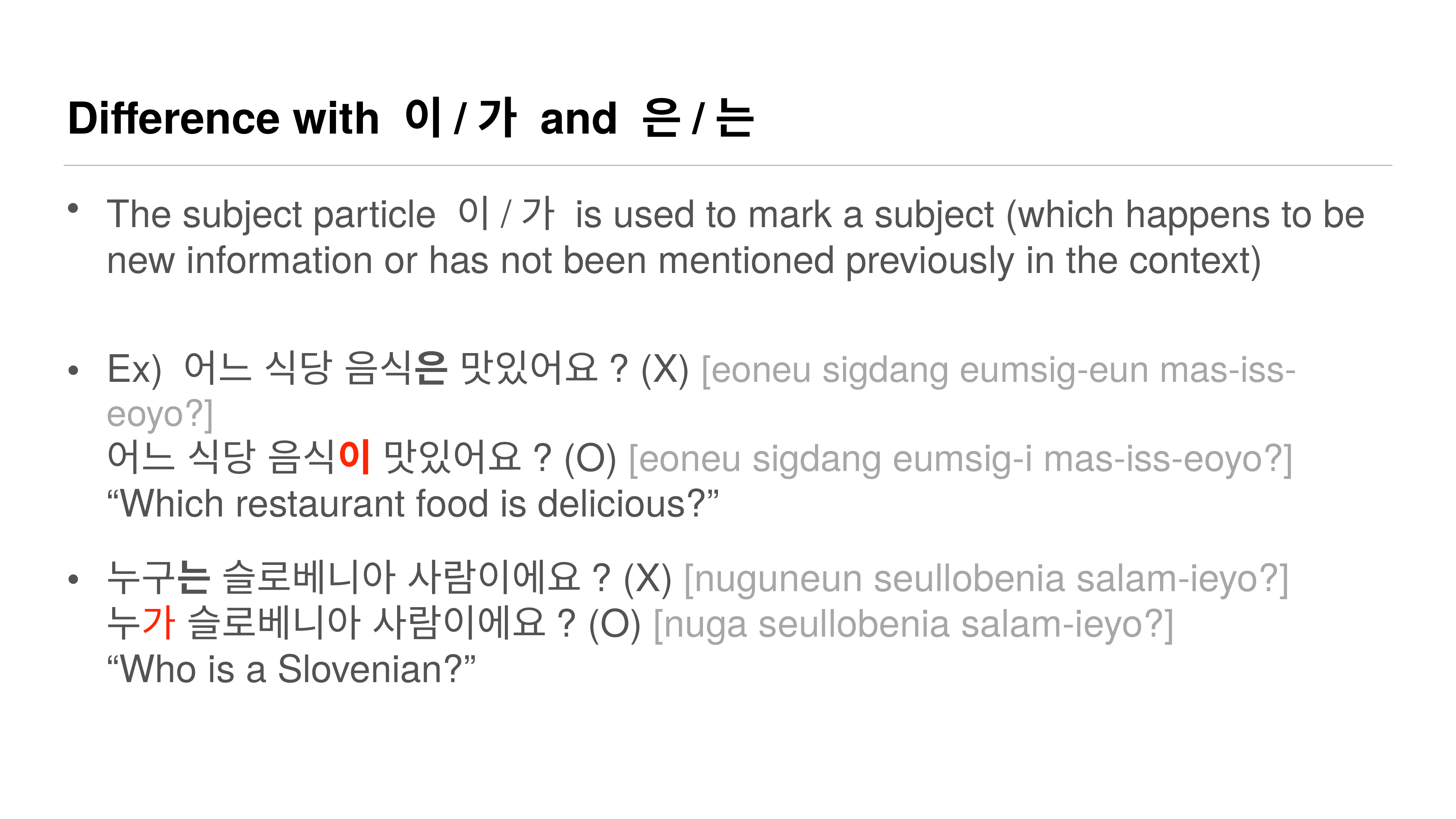

# Difference with 이/가 and 은/는
The subject particle 이/가 is used to mark a subject (which happens to be new information or has not been mentioned previously in the context)

Ex) 어느 식당 음식은 맛있어요? (X) [eoneu sigdang eumsig-eun mas-iss-eoyo?]
어느 식당 음식이 맛있어요? (O) [eoneu sigdang eumsig-i mas-iss-eoyo?]
“Which restaurant food is delicious?”

누구는 슬로베니아 사람이에요? (X) [nuguneun seullobenia salam-ieyo?]
누가 슬로베니아 사람이에요? (O) [nuga seullobenia salam-ieyo?]
“Who is a Slovenian?”